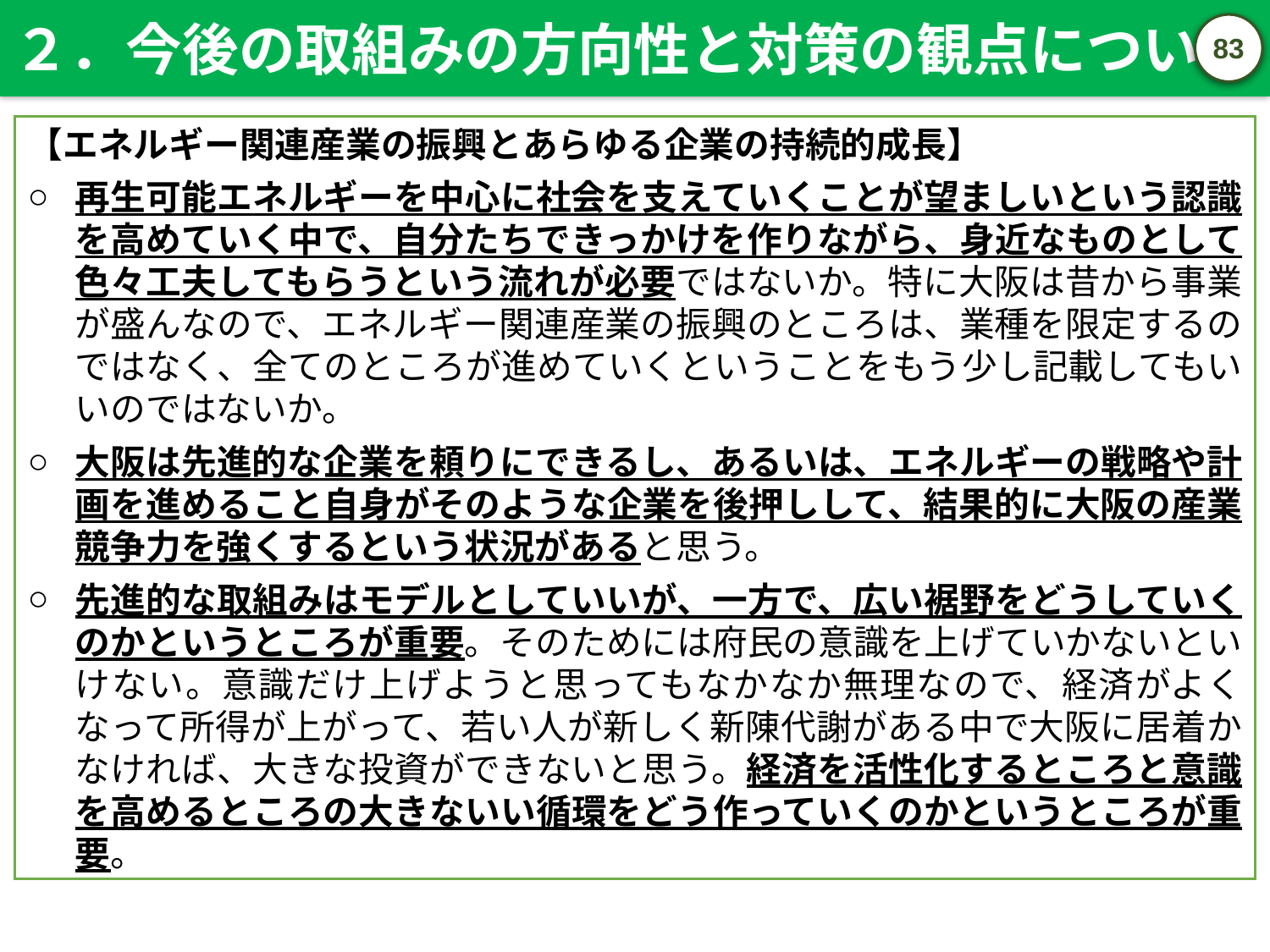

２．今後の取組みの方向性と対策の観点について
83
【エネルギー関連産業の振興とあらゆる企業の持続的成長】
再生可能エネルギーを中心に社会を支えていくことが望ましいという認識を高めていく中で、自分たちできっかけを作りながら、身近なものとして色々工夫してもらうという流れが必要ではないか。特に大阪は昔から事業が盛んなので、エネルギー関連産業の振興のところは、業種を限定するのではなく、全てのところが進めていくということをもう少し記載してもいいのではないか。
大阪は先進的な企業を頼りにできるし、あるいは、エネルギーの戦略や計画を進めること自身がそのような企業を後押しして、結果的に大阪の産業競争力を強くするという状況があると思う。
先進的な取組みはモデルとしていいが、一方で、広い裾野をどうしていくのかというところが重要。そのためには府民の意識を上げていかないといけない。意識だけ上げようと思ってもなかなか無理なので、経済がよくなって所得が上がって、若い人が新しく新陳代謝がある中で大阪に居着かなければ、大きな投資ができないと思う。経済を活性化するところと意識を高めるところの大きないい循環をどう作っていくのかというところが重要。